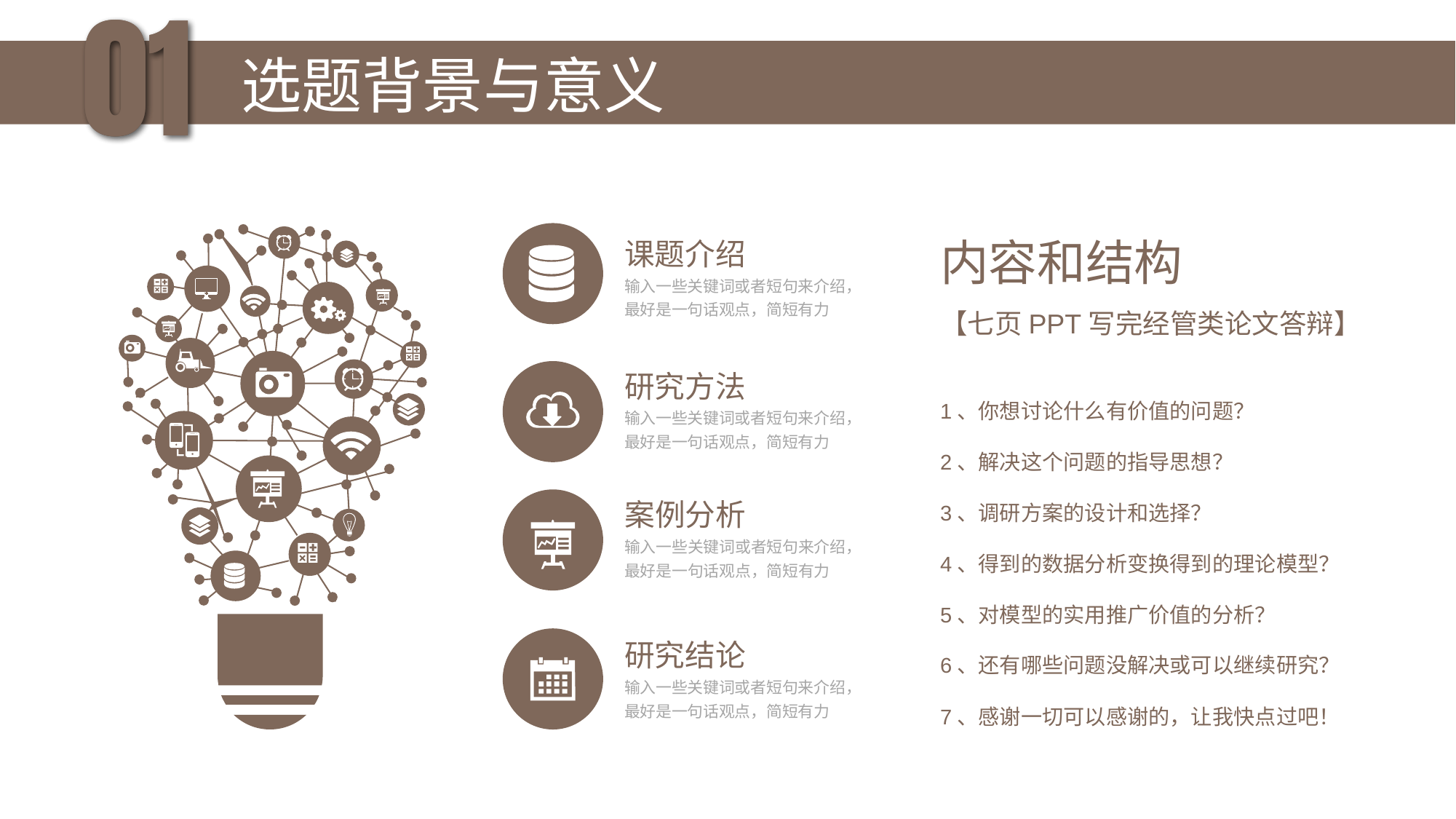

选题背景与意义
01
01

内容和结构
【七页PPT写完经管类论文答辩】

1、你想讨论什么有价值的问题？
2、解决这个问题的指导思想？
3、调研方案的设计和选择？
4、得到的数据分析变换得到的理论模型？
5、对模型的实用推广价值的分析？
6、还有哪些问题没解决或可以继续研究？
7、感谢一切可以感谢的，让我快点过吧！

课题介绍
输入一些关键词或者短句来介绍，最好是一句话观点，简短有力

研究方法
输入一些关键词或者短句来介绍，最好是一句话观点，简短有力

案例分析
输入一些关键词或者短句来介绍，最好是一句话观点，简短有力

研究结论
输入一些关键词或者短句来介绍，最好是一句话观点，简短有力